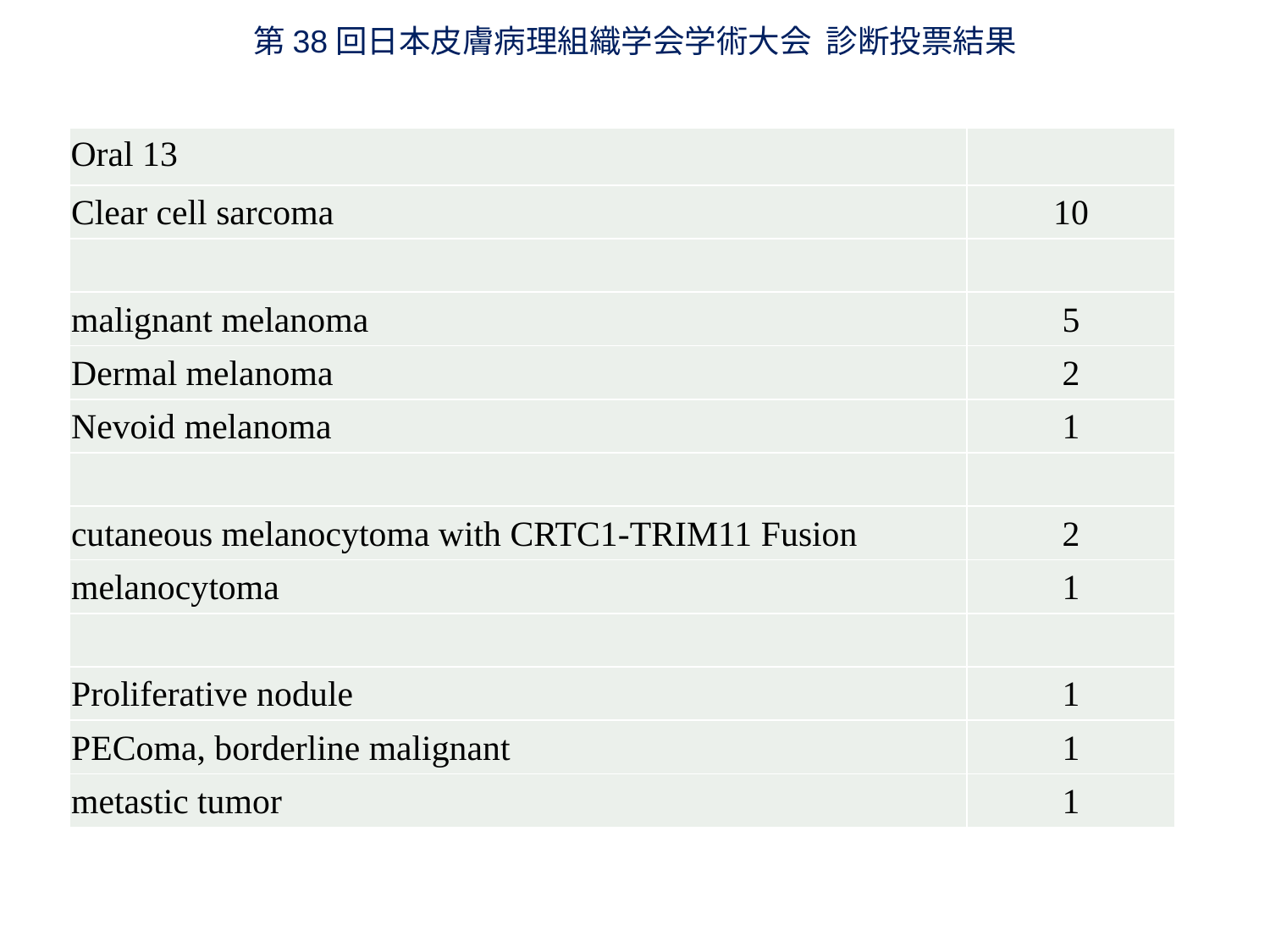

第38回日本皮膚病理組織学会学術大会  診断投票結果
| Oral 13 |  |
| --- | --- |
| Clear cell sarcoma | 10 |
|  |  |
| malignant melanoma | 5 |
| Dermal melanoma | 2 |
| Nevoid melanoma | 1 |
|  |  |
| cutaneous melanocytoma with CRTC1-TRIM11 Fusion | 2 |
| melanocytoma | 1 |
|  |  |
| Proliferative nodule | 1 |
| PEComa, borderline malignant | 1 |
| metastic tumor | 1 |